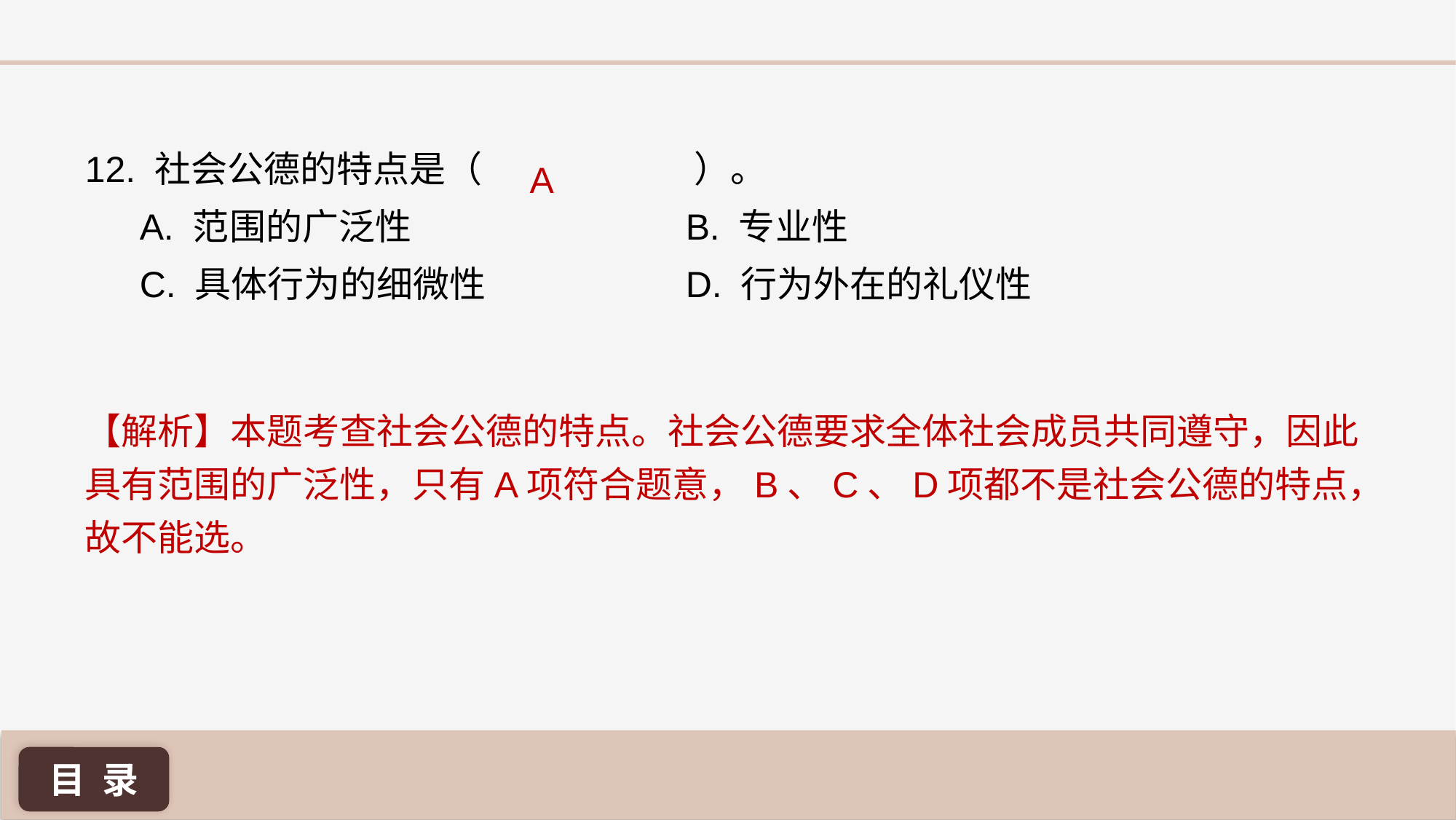

12. 社会公德的特点是（		 ）。
A. 范围的广泛性 			B. 专业性
C. 具体行为的细微性 		D. 行为外在的礼仪性
A
【解析】本题考查社会公德的特点。社会公德要求全体社会成员共同遵守，因此具有范围的广泛性，只有A项符合题意，B、C、D项都不是社会公德的特点，故不能选。